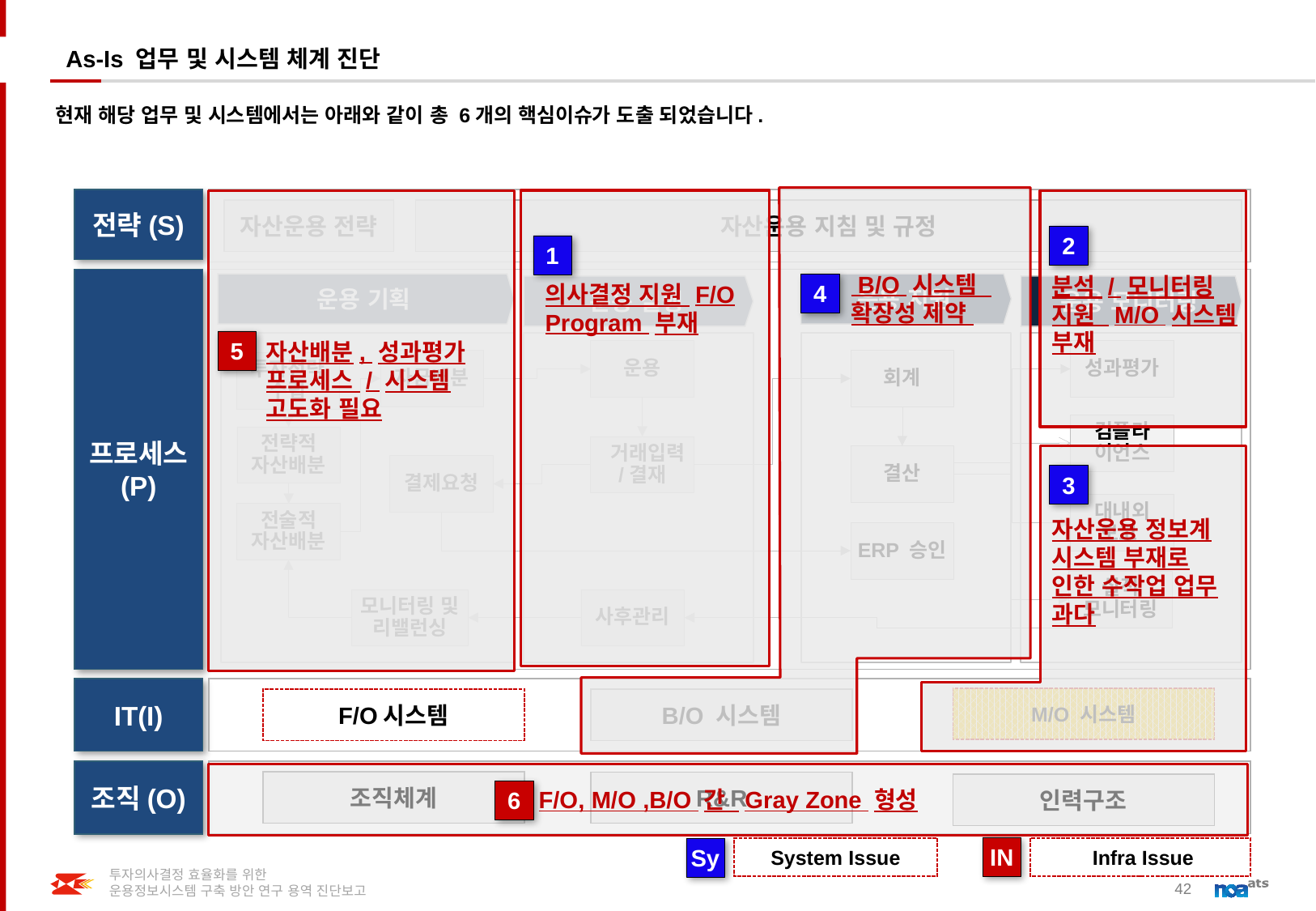

# As-Is 업무 및 시스템 체계 진단
현재 해당 업무 및 시스템에서는 아래와 같이 총 6개의 핵심이슈가 도출 되었습니다.

전략(S)

자산운용 전략
자산운용 지침 및 규정
2
1
 B/O 시스템   확장성 제약
분석 / 모니터링 지원  M/O 시스템 부재
프로세스
(P)

운용 기획
의사결정 지원 F/O Program 부재
운용 지원
4
운용 실행
운용 모니터링
5
자산배분, 성과평가 프로세스 / 시스템 고도화 필요

운용
성과평가
자금배분
회계
투자전략 수립
컴플라
이언스
전략적
자산배분

 거래입력
/결재
결산
결제요청
3
대내외
보고
전술적
자산배분
자산운용 정보계 시스템 부재로 인한 수작업 업무 과다
ERP 승인
실적 모니터링
모니터링 및 리밸런싱
사후관리
IT(I)

M/O 시스템
F/O시스템
B/O 시스템
조직(O)

F/O, M/O ,B/O 간  Gray Zone 형성
조직체계
R&R
인력구조
6
IN
Sy
System Issue
 Infra Issue